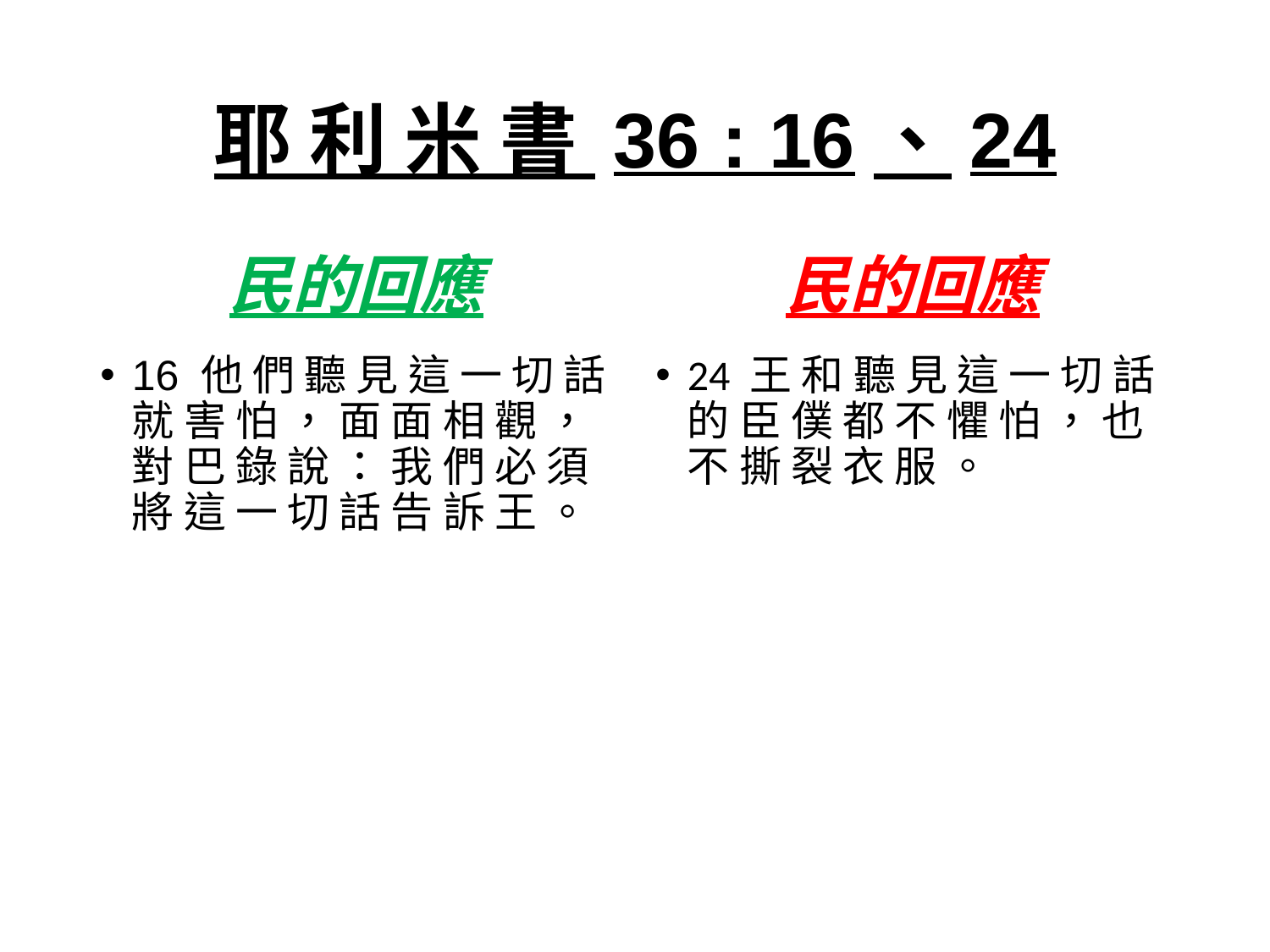

# 耶 利 米 書 36 : 16、24
民的回應
民的回應
16 他 們 聽 見 這 一 切 話 就 害 怕 ， 面 面 相 觀 ， 對 巴 錄 說 ： 我 們 必 須 將 這 一 切 話 告 訴 王 。
24 王 和 聽 見 這 一 切 話 的 臣 僕 都 不 懼 怕 ， 也 不 撕 裂 衣 服 。